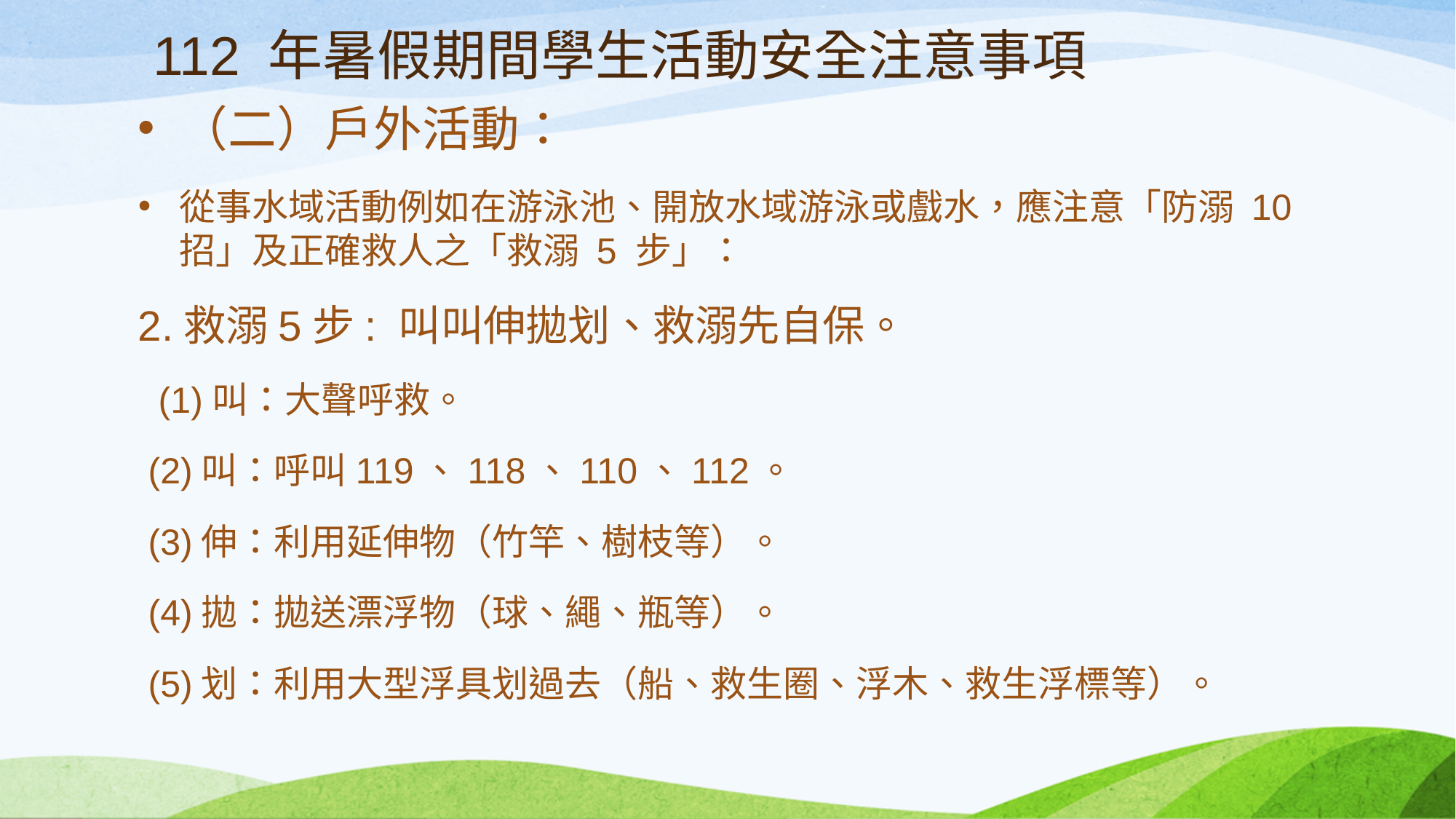

# 112 年暑假期間學生活動安全注意事項
（二）戶外活動：
從事水域活動例如在游泳池、開放水域游泳或戲水，應注意「防溺 10 招」及正確救人之「救溺 5 步」：
2.救溺5步: 叫叫伸拋划、救溺先自保。
  (1)叫：大聲呼救。
 (2)叫：呼叫119、118、110、112。
 (3)伸：利用延伸物（竹竿、樹枝等）。
 (4)拋：拋送漂浮物（球、繩、瓶等）。
 (5)划：利用大型浮具划過去（船、救生圈、浮木、救生浮標等）。